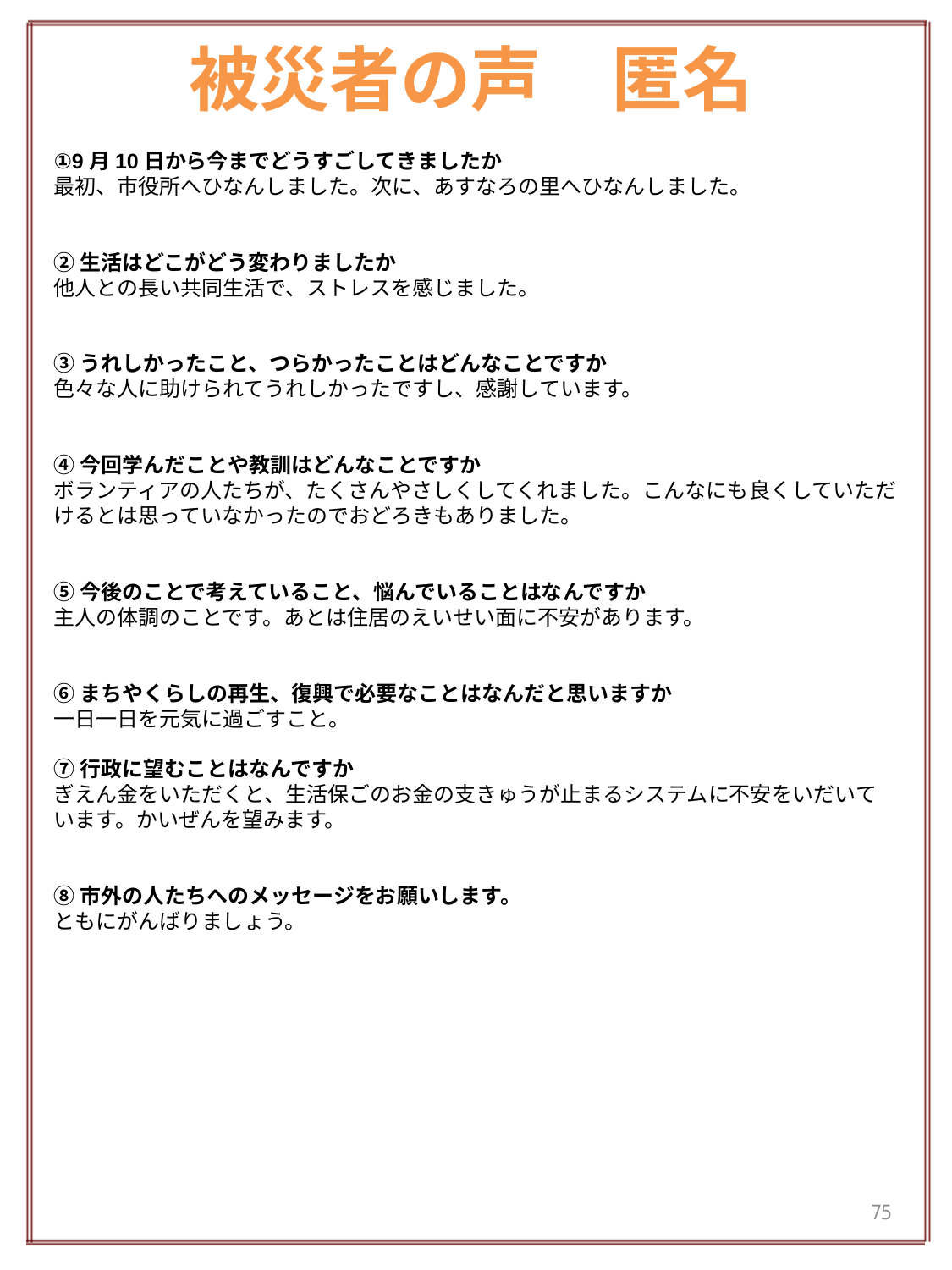

# 被災者の声　匿名
①9月10日から今までどうすごしてきましたか
最初、市役所へひなんしました。次に、あすなろの里へひなんしました。

②生活はどこがどう変わりましたか
他人との長い共同生活で、ストレスを感じました。

③うれしかったこと、つらかったことはどんなことですか
色々な人に助けられてうれしかったですし、感謝しています。

④今回学んだことや教訓はどんなことですか
ボランティアの人たちが、たくさんやさしくしてくれました。こんなにも良くしていただけるとは思っていなかったのでおどろきもありました。

⑤今後のことで考えていること、悩んでいることはなんですか
主人の体調のことです。あとは住居のえいせい面に不安があります。

⑥まちやくらしの再生、復興で必要なことはなんだと思いますか
一日一日を元気に過ごすこと。

⑦行政に望むことはなんですか
ぎえん金をいただくと、生活保ごのお金の支きゅうが止まるシステムに不安をいだいています。かいぜんを望みます。

⑧市外の人たちへのメッセージをお願いします。
ともにがんばりましょう。

75